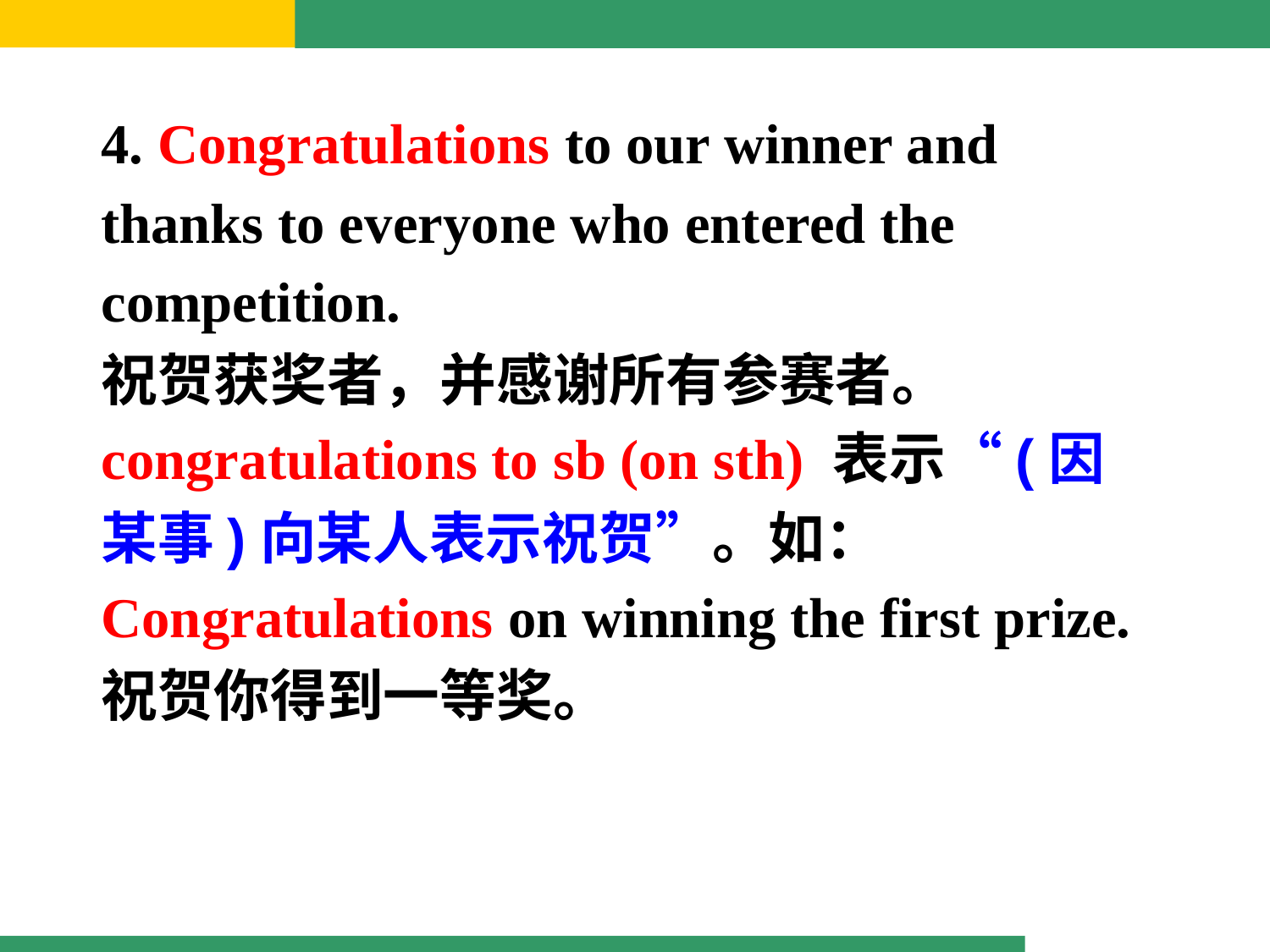

4. Congratulations to our winner and
thanks to everyone who entered the
competition.
祝贺获奖者，并感谢所有参赛者。
congratulations to sb (on sth) 表示“(因
某事)向某人表示祝贺”。如：
Congratulations on winning the first prize.
祝贺你得到一等奖。